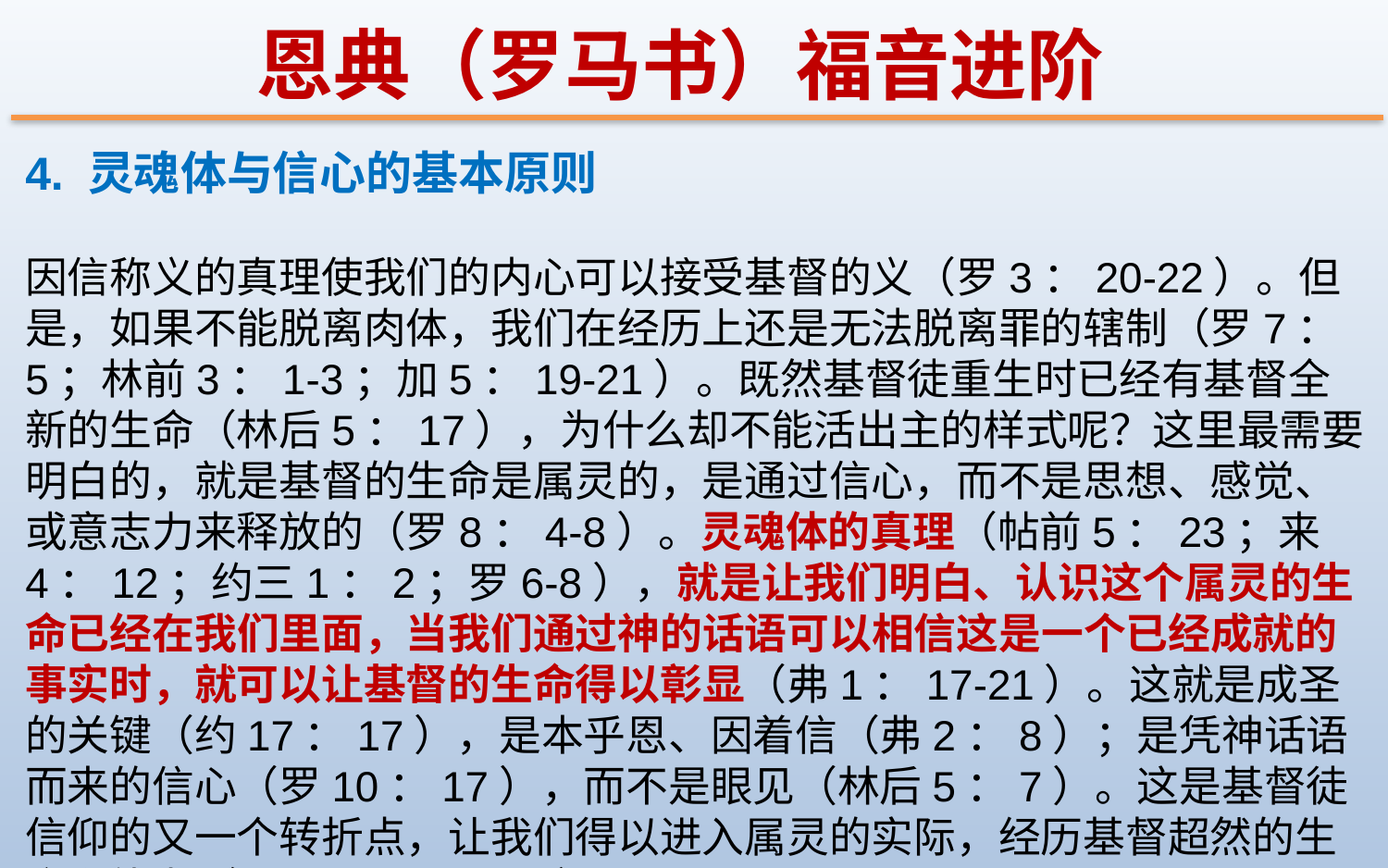

恩典（罗马书）福音进阶
4. 灵魂体与信心的基本原则

因信称义的真理使我们的内心可以接受基督的义（罗3：20-22）。但是，如果不能脱离肉体，我们在经历上还是无法脱离罪的辖制（罗7：5；林前3：1-3；加5：19-21）。既然基督徒重生时已经有基督全新的生命（林后5：17），为什么却不能活出主的样式呢？这里最需要明白的，就是基督的生命是属灵的，是通过信心，而不是思想、感觉、或意志力来释放的（罗8：4-8）。灵魂体的真理（帖前5：23；来4：12；约三1：2；罗6-8），就是让我们明白、认识这个属灵的生命已经在我们里面，当我们通过神的话语可以相信这是一个已经成就的事实时，就可以让基督的生命得以彰显（弗1：17-21）。这就是成圣的关键（约17：17），是本乎恩、因着信（弗2：8）；是凭神话语而来的信心（罗10：17），而不是眼见（林后5：7）。这是基督徒信仰的又一个转折点，让我们得以进入属灵的实际，经历基督超然的生命和能力（罗7：24-8：2）。